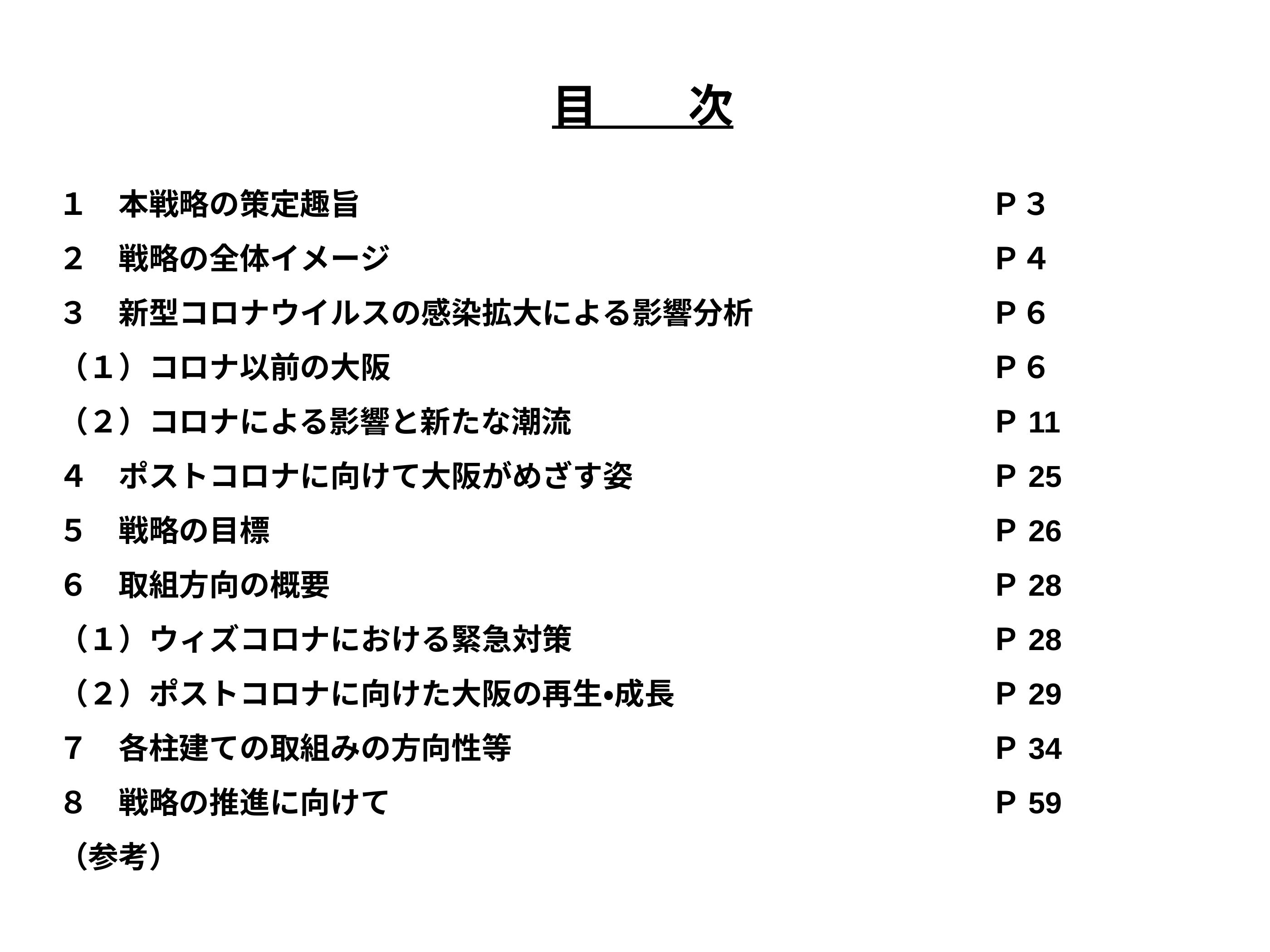

目　　次
１　本戦略の策定趣旨
２　戦略の全体イメージ
３　新型コロナウイルスの感染拡大による影響分析
（１）コロナ以前の大阪
（２）コロナによる影響と新たな潮流
４　ポストコロナに向けて大阪がめざす姿
５　戦略の目標
６　取組方向の概要
（１）ウィズコロナにおける緊急対策
（２）ポストコロナに向けた大阪の再生・成長
７　各柱建ての取組みの方向性等
８　戦略の推進に向けて
（参考）
Ｐ３
Ｐ４
Ｐ６
Ｐ６
Ｐ11
Ｐ25
Ｐ26
Ｐ28
Ｐ28
Ｐ29
Ｐ34
Ｐ59
2